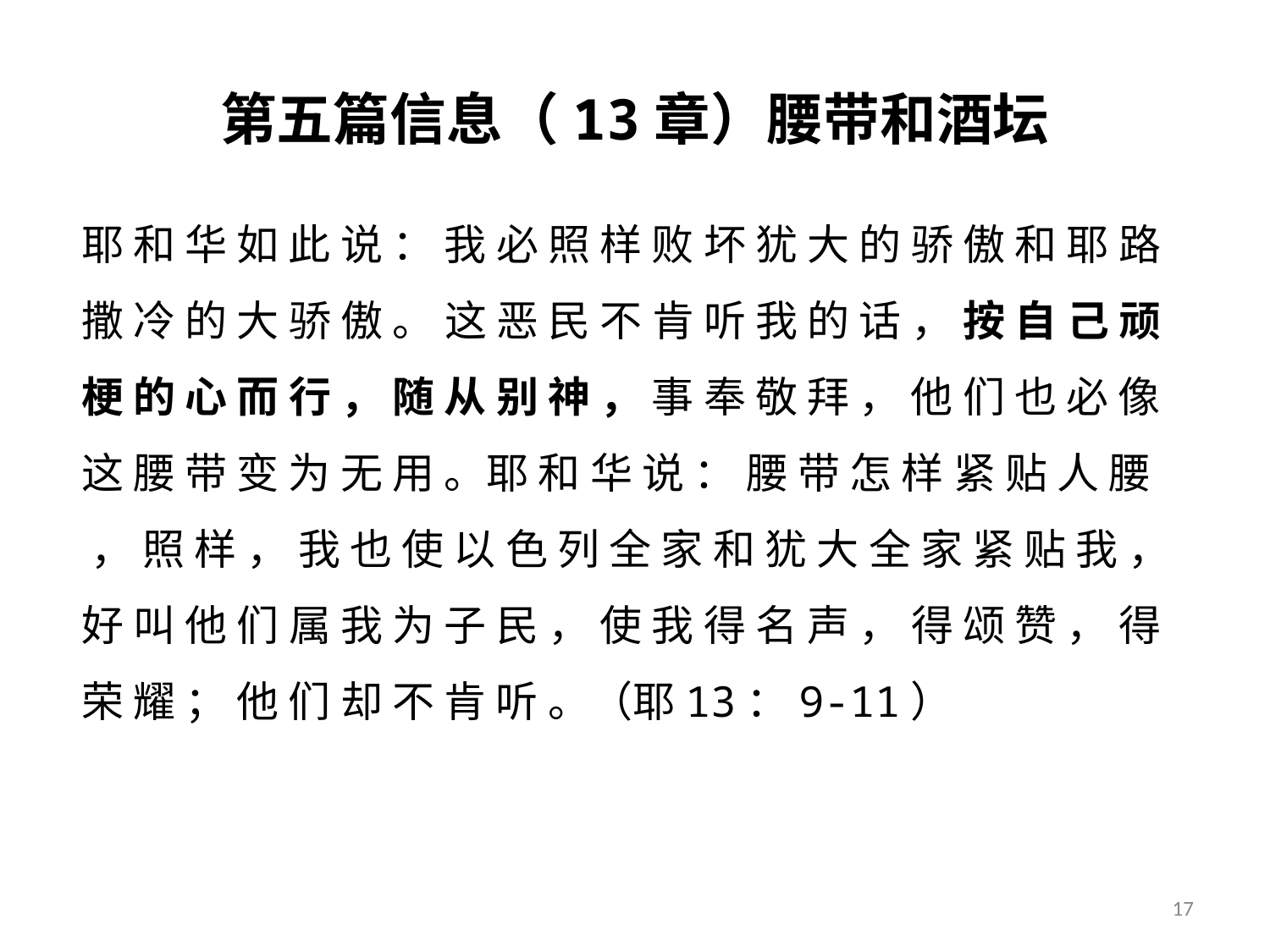

# 第五篇信息（13章）腰带和酒坛
耶 和 华 如 此 说 ： 我 必 照 样 败 坏 犹 大 的 骄 傲 和 耶 路 撒 冷 的 大 骄 傲 。 这 恶 民 不 肯 听 我 的 话 ， 按 自 己 顽 梗 的 心 而 行 ， 随 从 别 神 ， 事 奉 敬 拜 ， 他 们 也 必 像 这 腰 带 变 为 无 用 。耶 和 华 说 ： 腰 带 怎 样 紧 贴 人 腰 ， 照 样 ， 我 也 使 以 色 列 全 家 和 犹 大 全 家 紧 贴 我 ， 好 叫 他 们 属 我 为 子 民 ， 使 我 得 名 声 ， 得 颂 赞 ， 得 荣 耀 ； 他 们 却 不 肯 听 。（耶13：9-11）

17